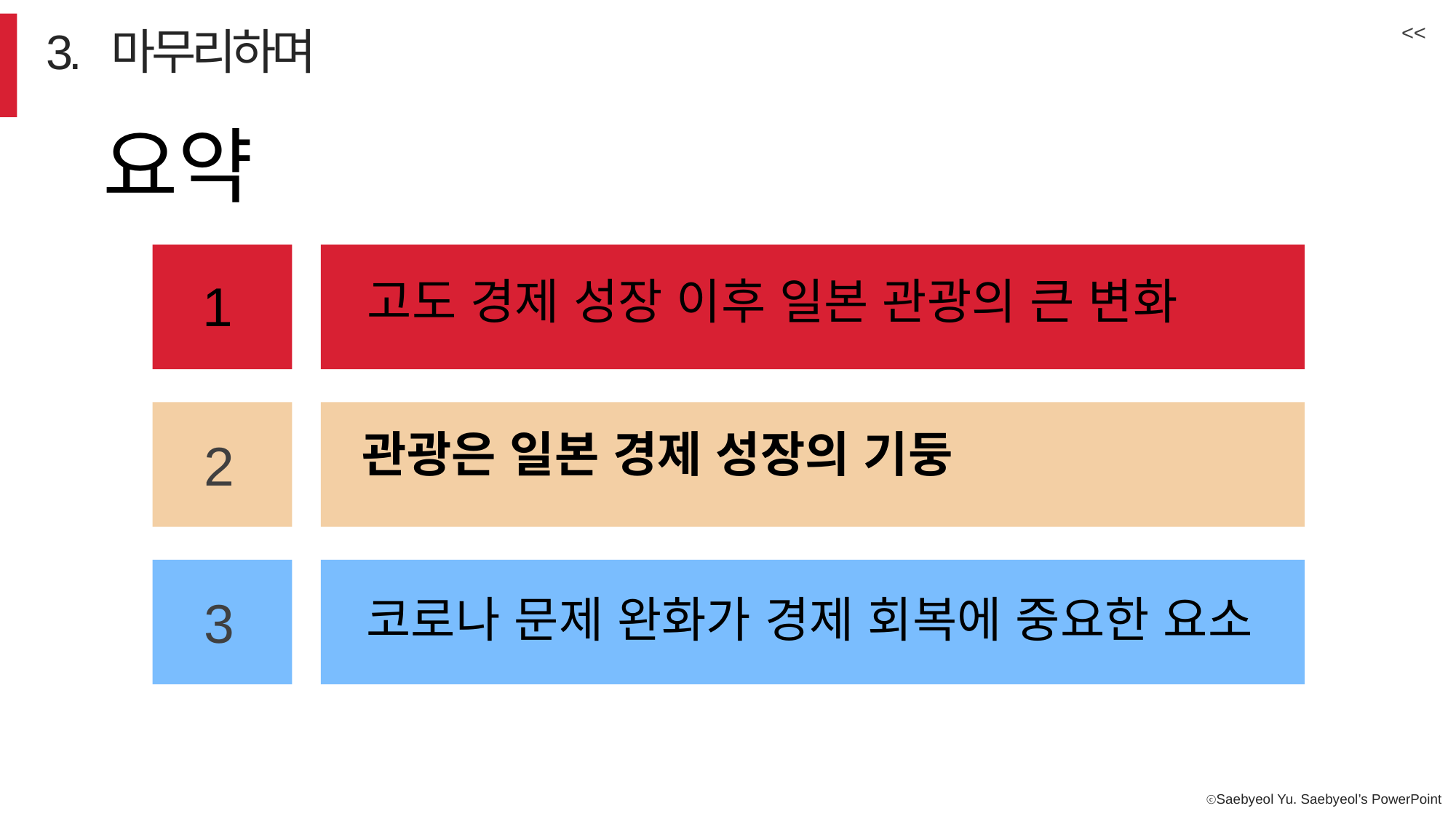

<<
3.  마무리하며
요약

고도 경제 성장 이후 일본 관광의 큰 변화

1

관광은 일본 경제 성장의 기둥

2

3
코로나 문제 완화가 경제 회복에 중요한 요소